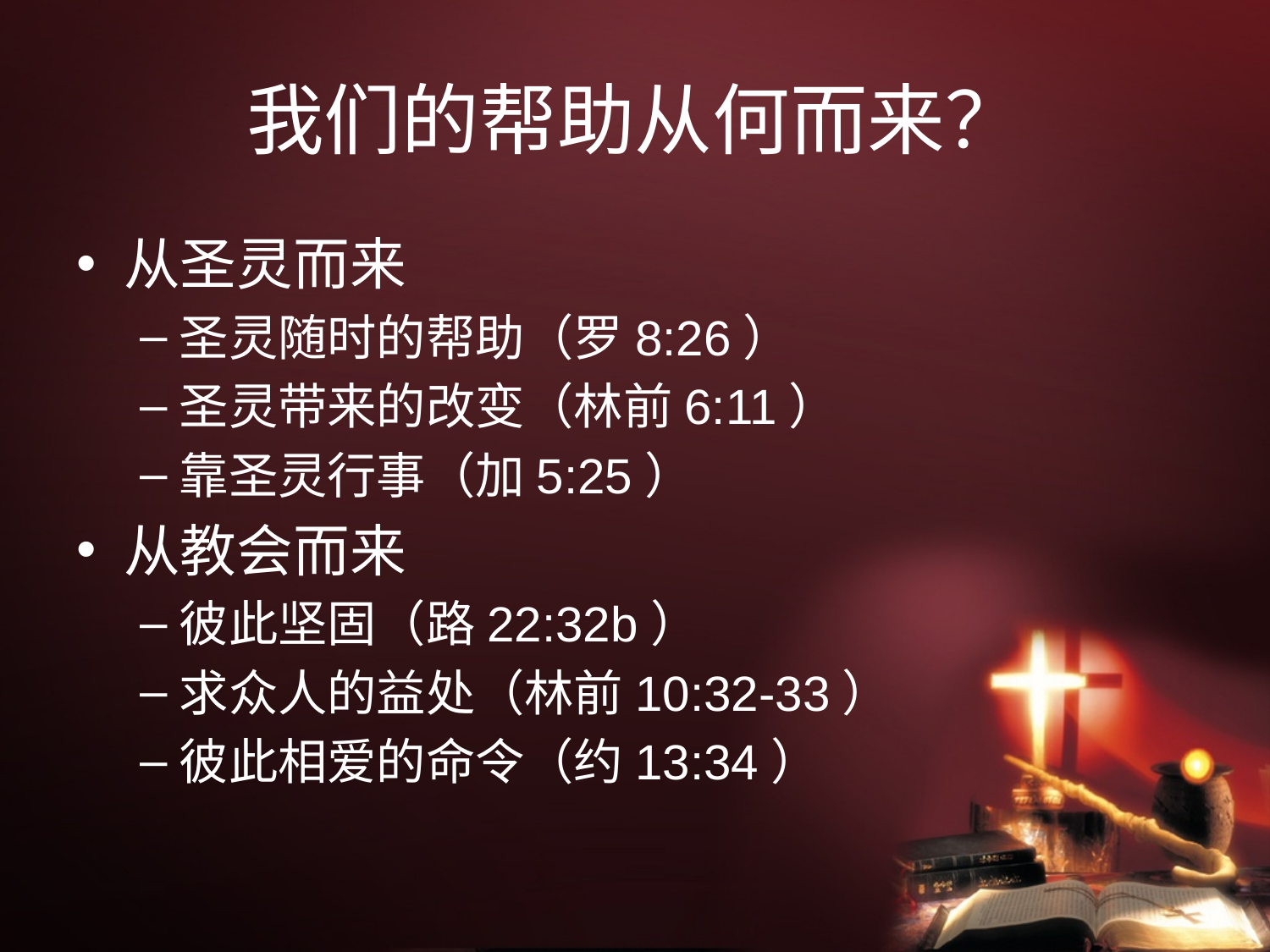

# 我们的帮助从何而来？
从圣灵而来
圣灵随时的帮助（罗8:26）
圣灵带来的改变（林前6:11）
靠圣灵行事（加5:25）
从教会而来
彼此坚固（路22:32b）
求众人的益处（林前10:32-33）
彼此相爱的命令（约13:34）